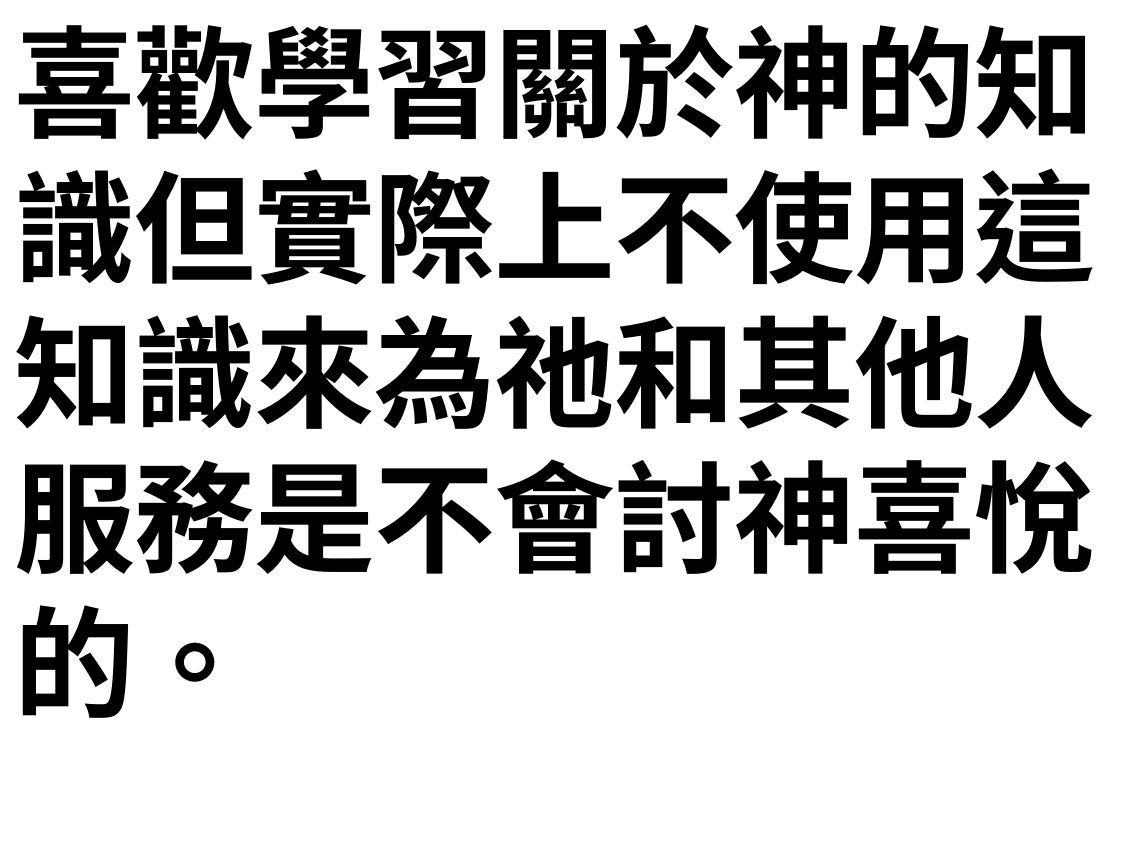

喜歡學習關於神的知識但實際上不使用這知識來為祂和其他人服務是不會討神喜悅的。